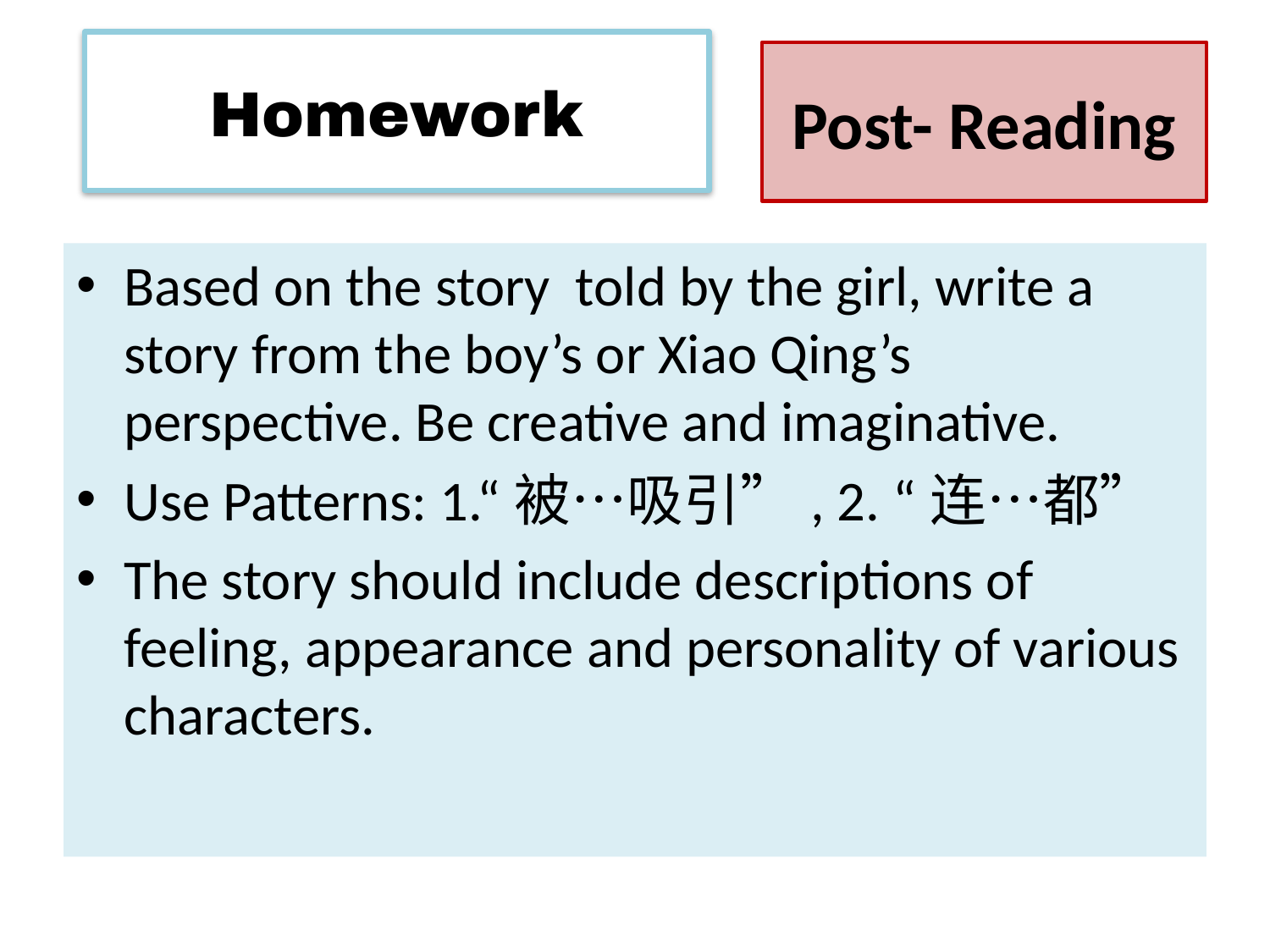

# Homework
Post- Reading
Based on the story  told by the girl, write a story from the boy’s or Xiao Qing’s perspective. Be creative and imaginative.
Use Patterns: 1.“被…吸引”, 2. “连…都”
The story should include descriptions of feeling, appearance and personality of various characters.